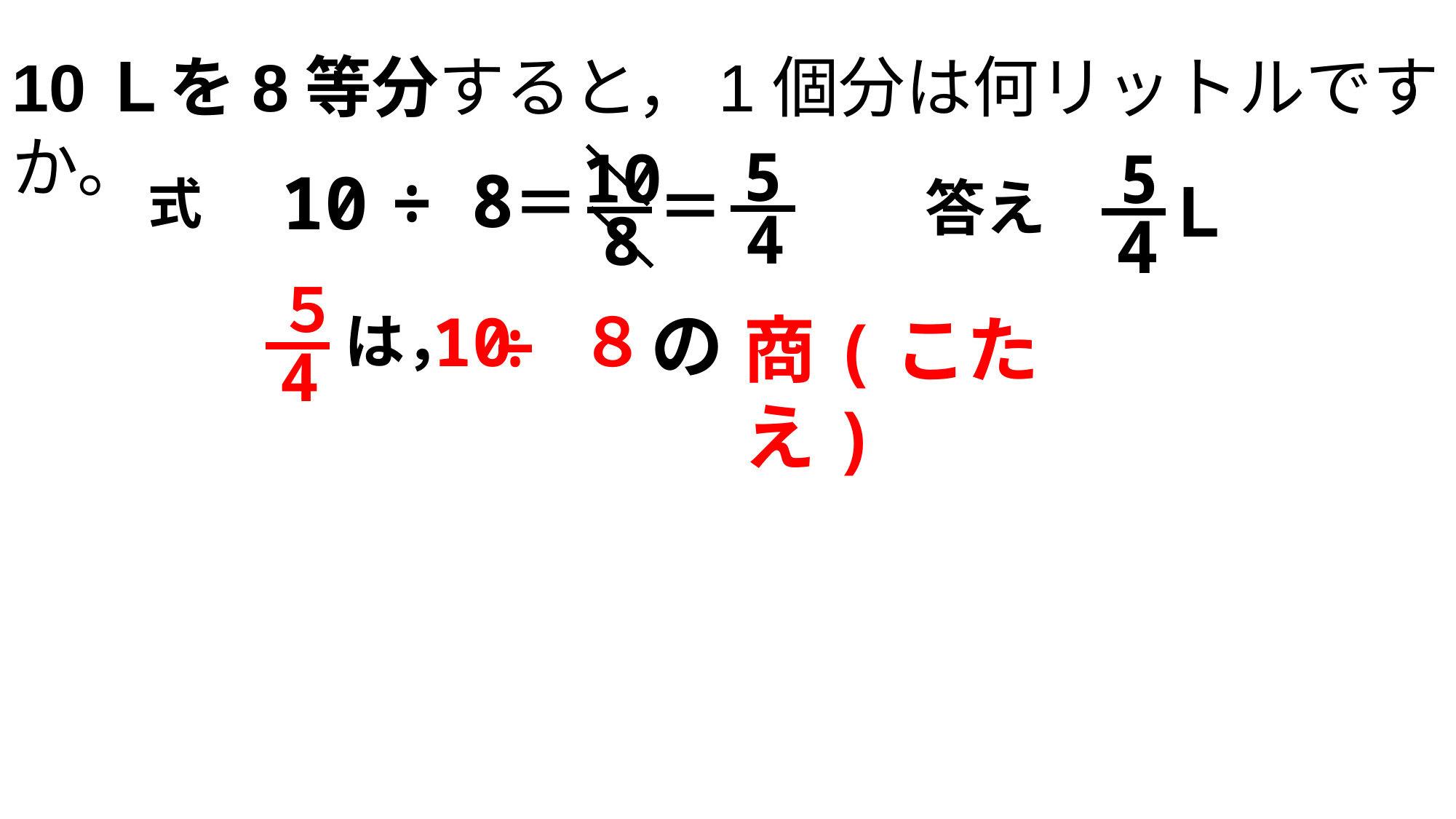

10Ｌを8等分すると，1個分は何リットルですか。
5
4
10
8
5
4
Ｌ
8
10
÷
＝
＝
式
答え
５
4
10
の
８
÷
は，
商(こたえ)